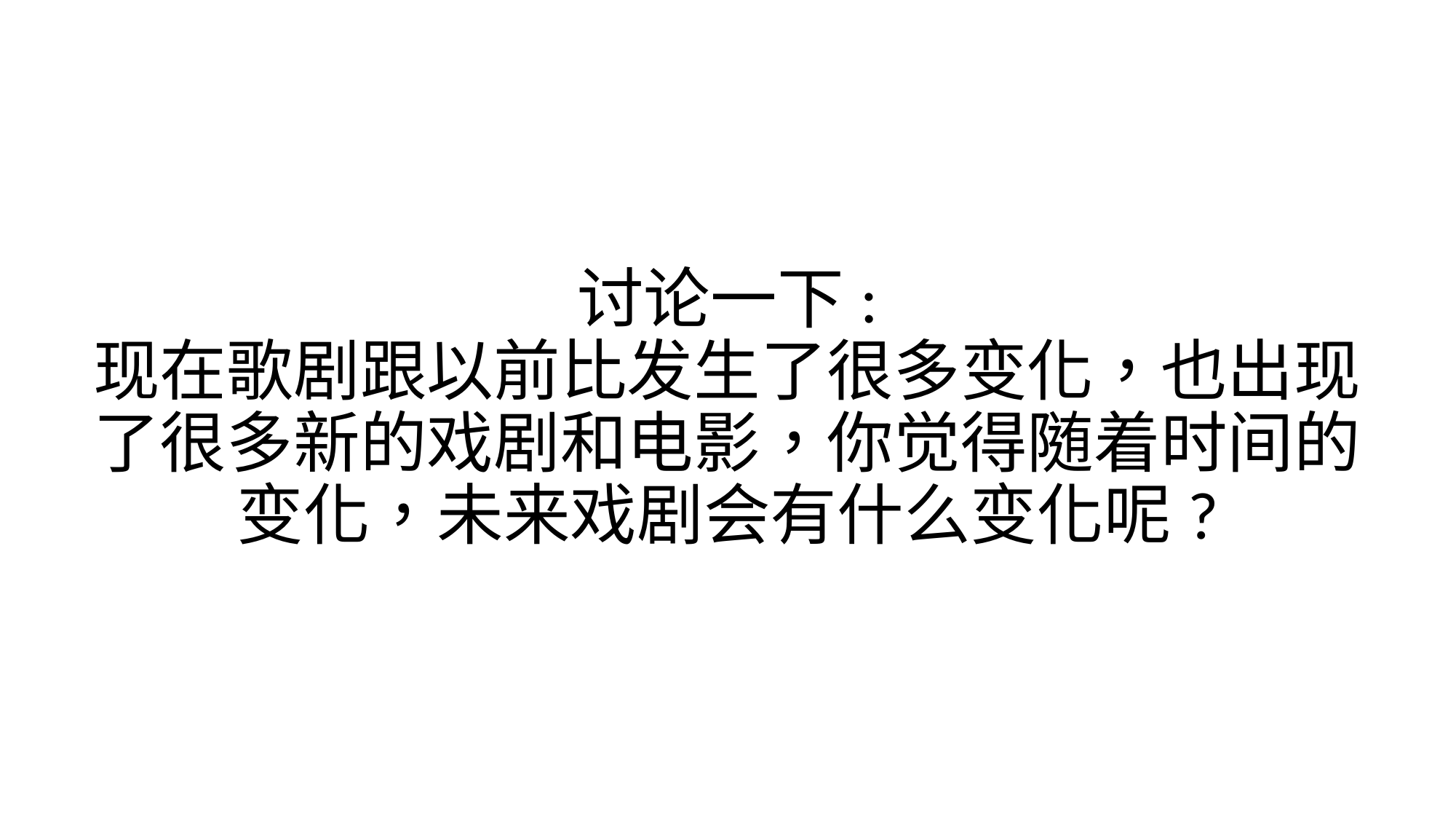

# 讨论一下: 现在歌剧跟以前比发生了很多变化，也出现了很多新的戏剧和电影，你觉得随着时间的变化，未来戏剧会有什么变化呢?